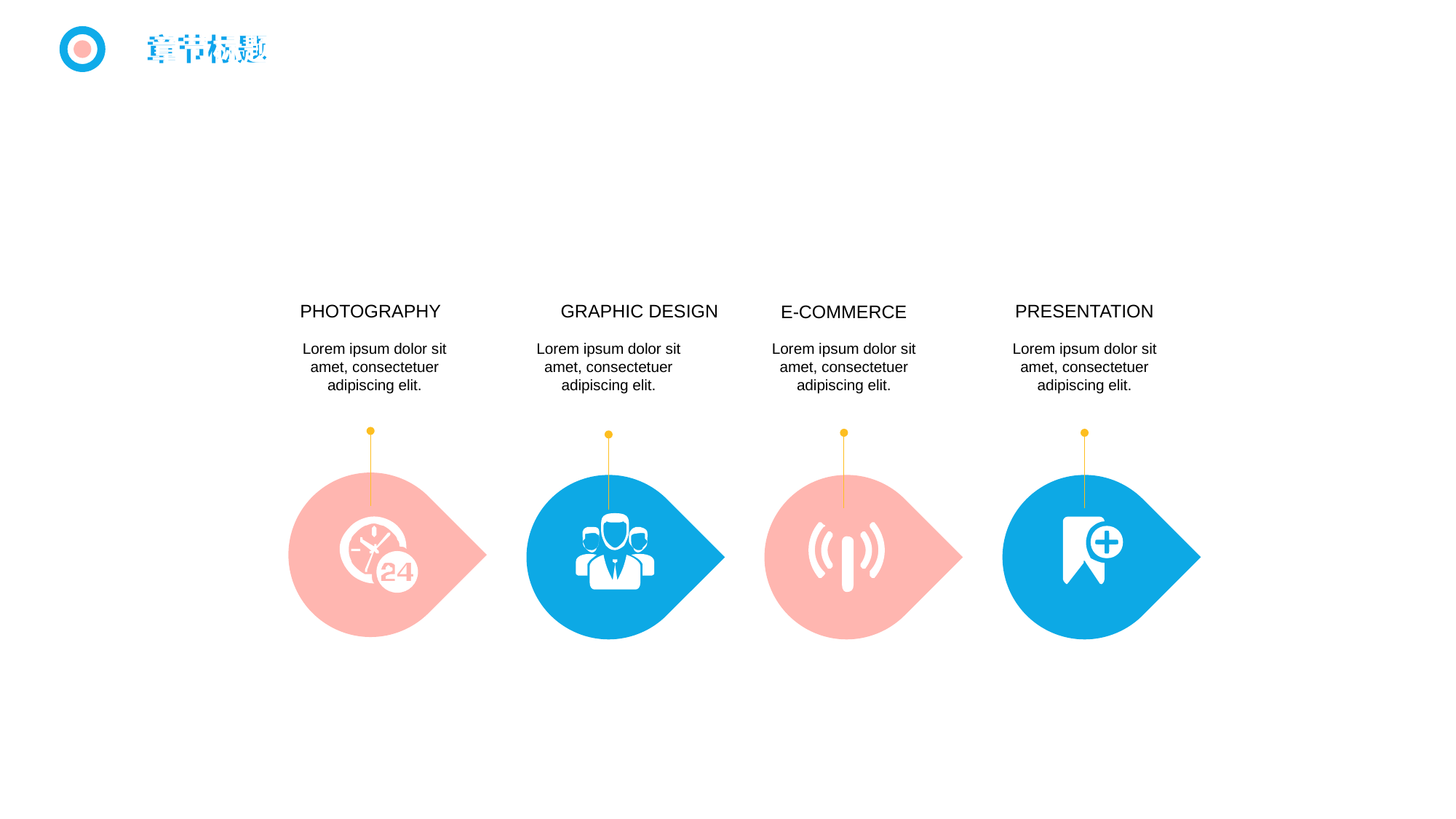

章节标题
章节标题

PHOTOGRAPHY
Lorem ipsum dolor sit amet, consectetuer adipiscing elit.
GRAPHIC DESIGN
Lorem ipsum dolor sit amet, consectetuer adipiscing elit.
PRESENTATION
Lorem ipsum dolor sit amet, consectetuer adipiscing elit.
E-COMMERCE
Lorem ipsum dolor sit amet, consectetuer adipiscing elit.